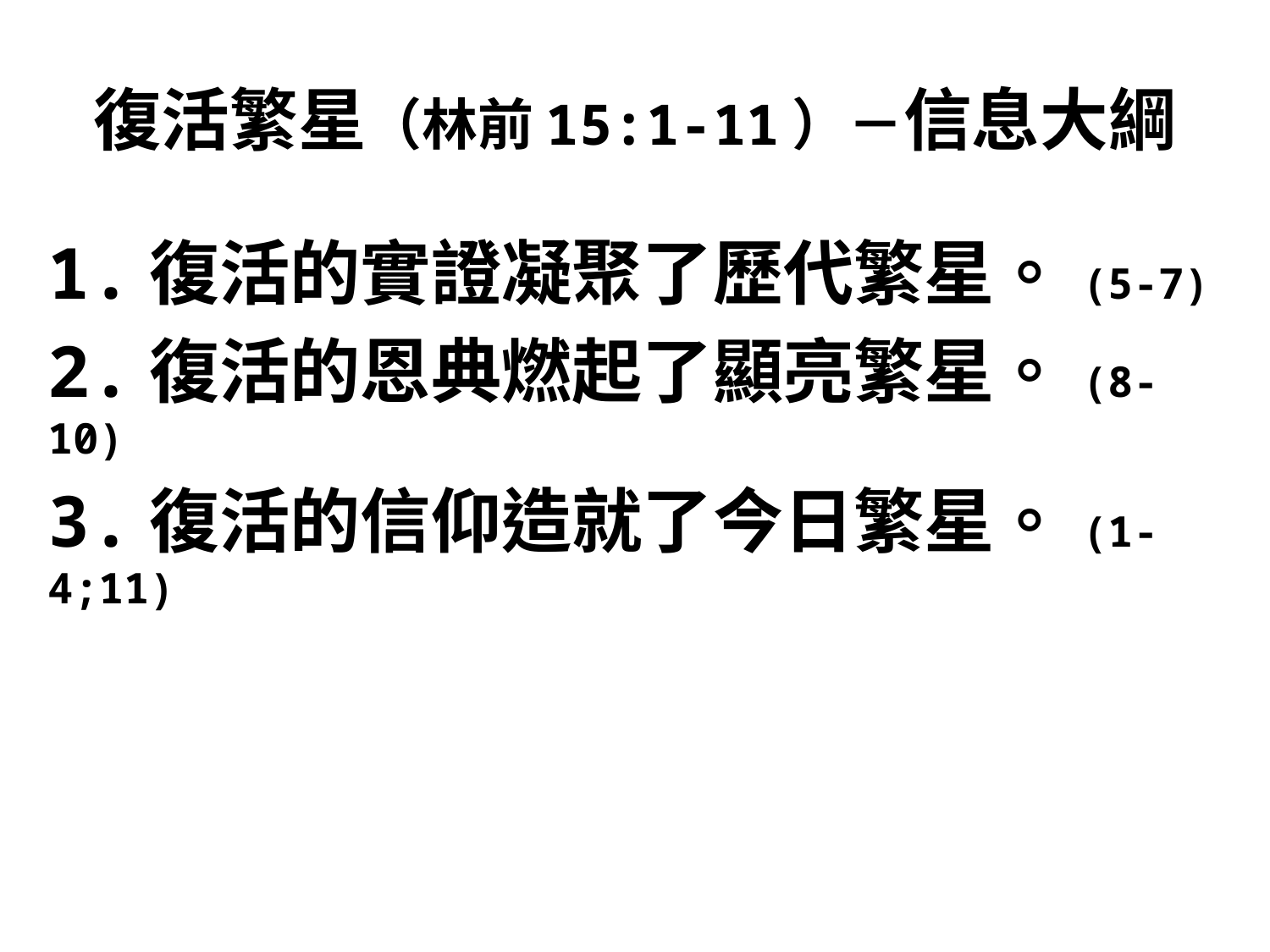

# 復活繁星（林前15:1-11）－信息大綱
1.復活的實證凝聚了歷代繁星。(5-7)
2.復活的恩典燃起了顯亮繁星。(8-10)
3.復活的信仰造就了今日繁星。(1-4;11)